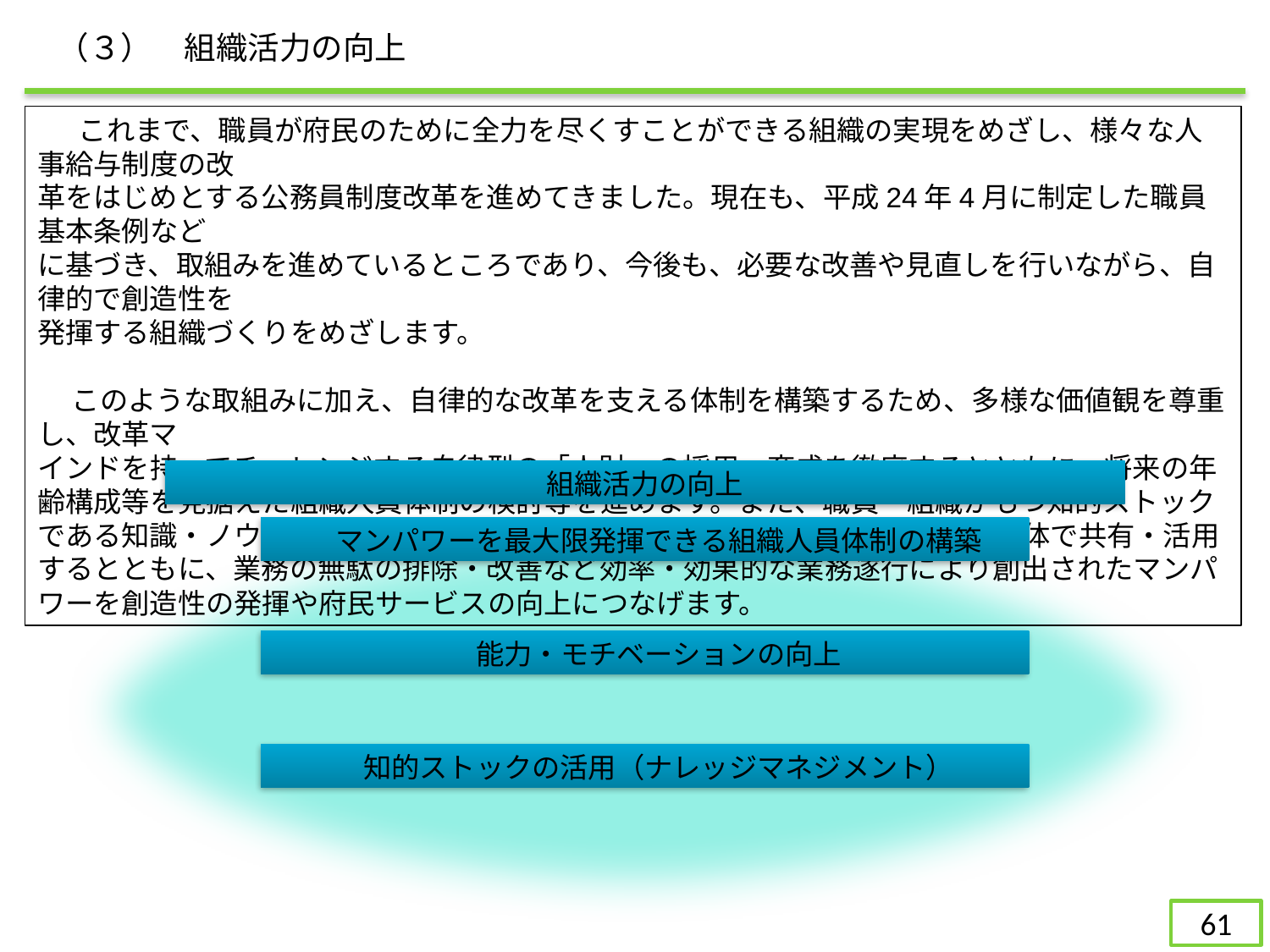

（３）　組織活力の向上
 　これまで、職員が府民のために全力を尽くすことができる組織の実現をめざし、様々な人事給与制度の改
革をはじめとする公務員制度改革を進めてきました。現在も、平成24年4月に制定した職員基本条例など
に基づき、取組みを進めているところであり、今後も、必要な改善や見直しを行いながら、自律的で創造性を
発揮する組織づくりをめざします。

　 このような取組みに加え、自律的な改革を支える体制を構築するため、多様な価値観を尊重し、改革マ
インドを持ってチャレンジする自律型の「人財」の採用・育成を徹底するとともに、将来の年齢構成等を見据えた組織人員体制の検討等を進めます。また、職員・組織がもつ知的ストックである知識・ノウハウや様々な業務を通じて形成されたネットワークを組織全体で共有・活用するとともに、業務の無駄の排除・改善など効率・効果的な業務遂行により創出されたマンパワーを創造性の発揮や府民サービスの向上につなげます。
組織活力の向上
　マンパワーを最大限発揮できる組織人員体制の構築
　能力・モチベーションの向上
　知的ストックの活用（ナレッジマネジメント）

61